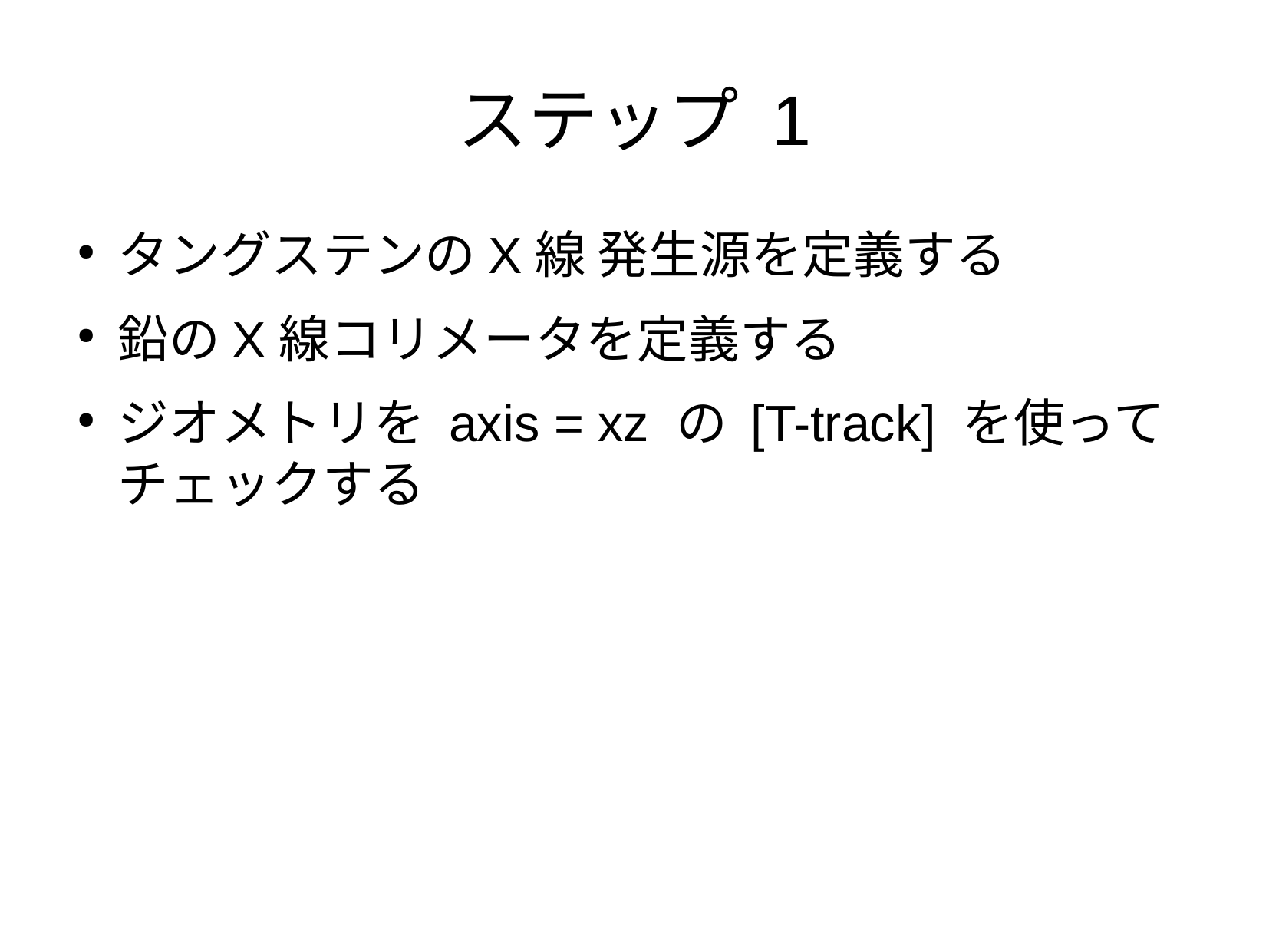

ステップ 1
タングステンのX線 発生源を定義する
鉛のX線コリメータを定義する
ジオメトリを axis = xz の [T-track] を使ってチェックする